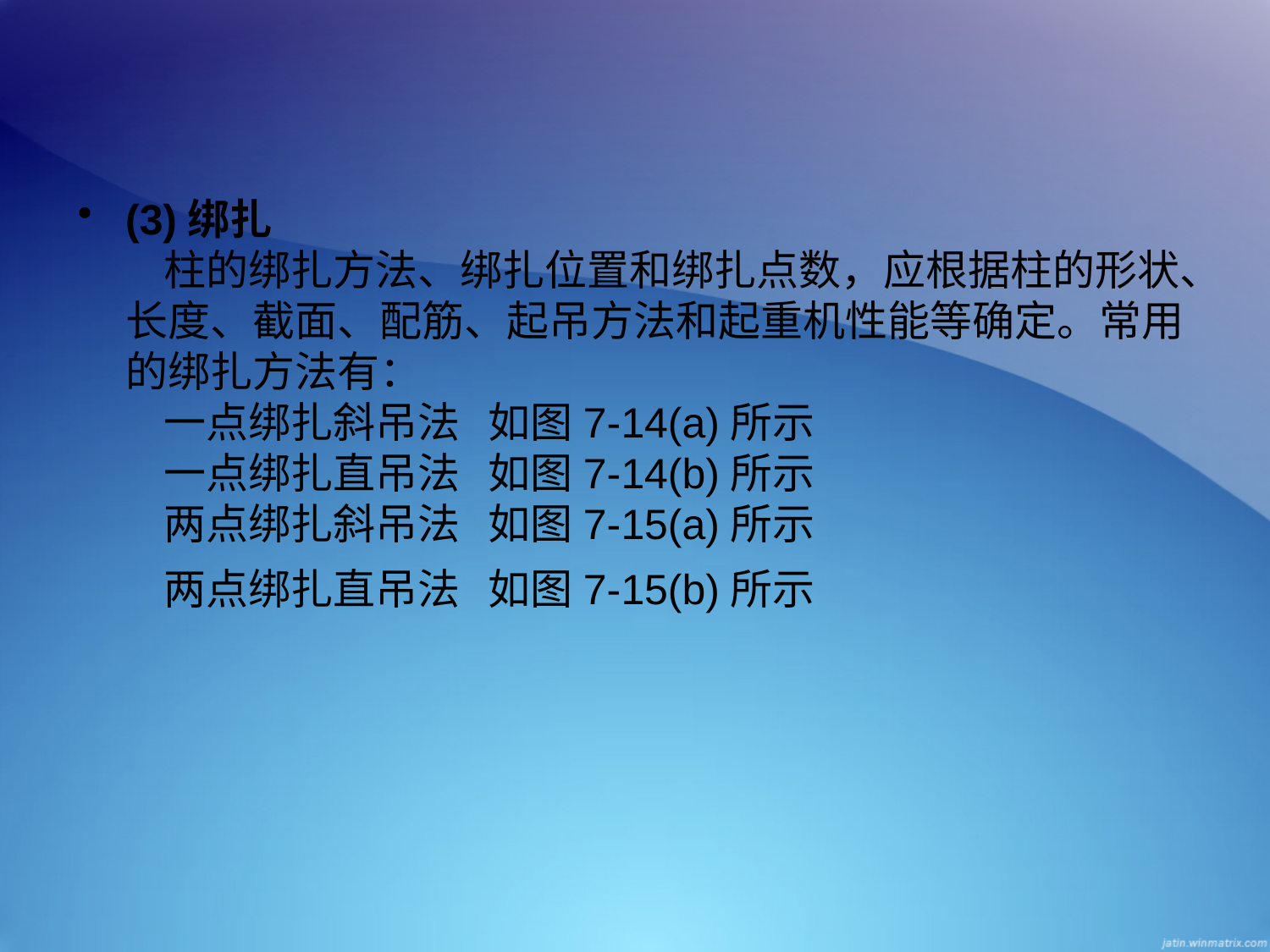

(3)绑扎
    柱的绑扎方法、绑扎位置和绑扎点数，应根据柱的形状、长度、截面、配筋、起吊方法和起重机性能等确定。常用的绑扎方法有：
    一点绑扎斜吊法   如图7-14(a)所示
    一点绑扎直吊法   如图7-14(b)所示
    两点绑扎斜吊法   如图7-15(a)所示
    两点绑扎直吊法   如图7-15(b)所示